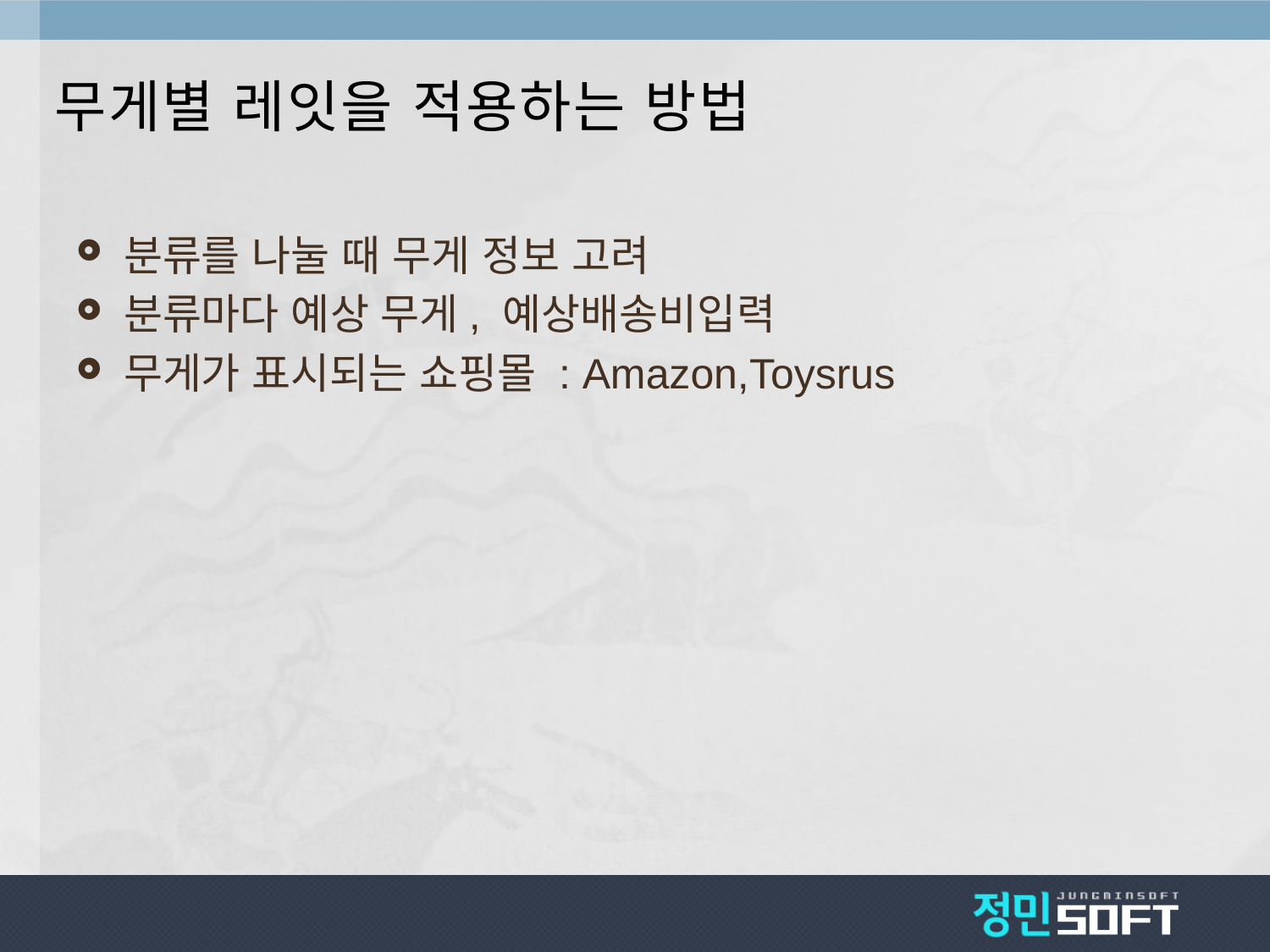

# 무게별 레잇을 적용하는 방법
분류를 나눌 때 무게 정보 고려
분류마다 예상 무게, 예상배송비입력
무게가 표시되는 쇼핑몰 : Amazon,Toysrus